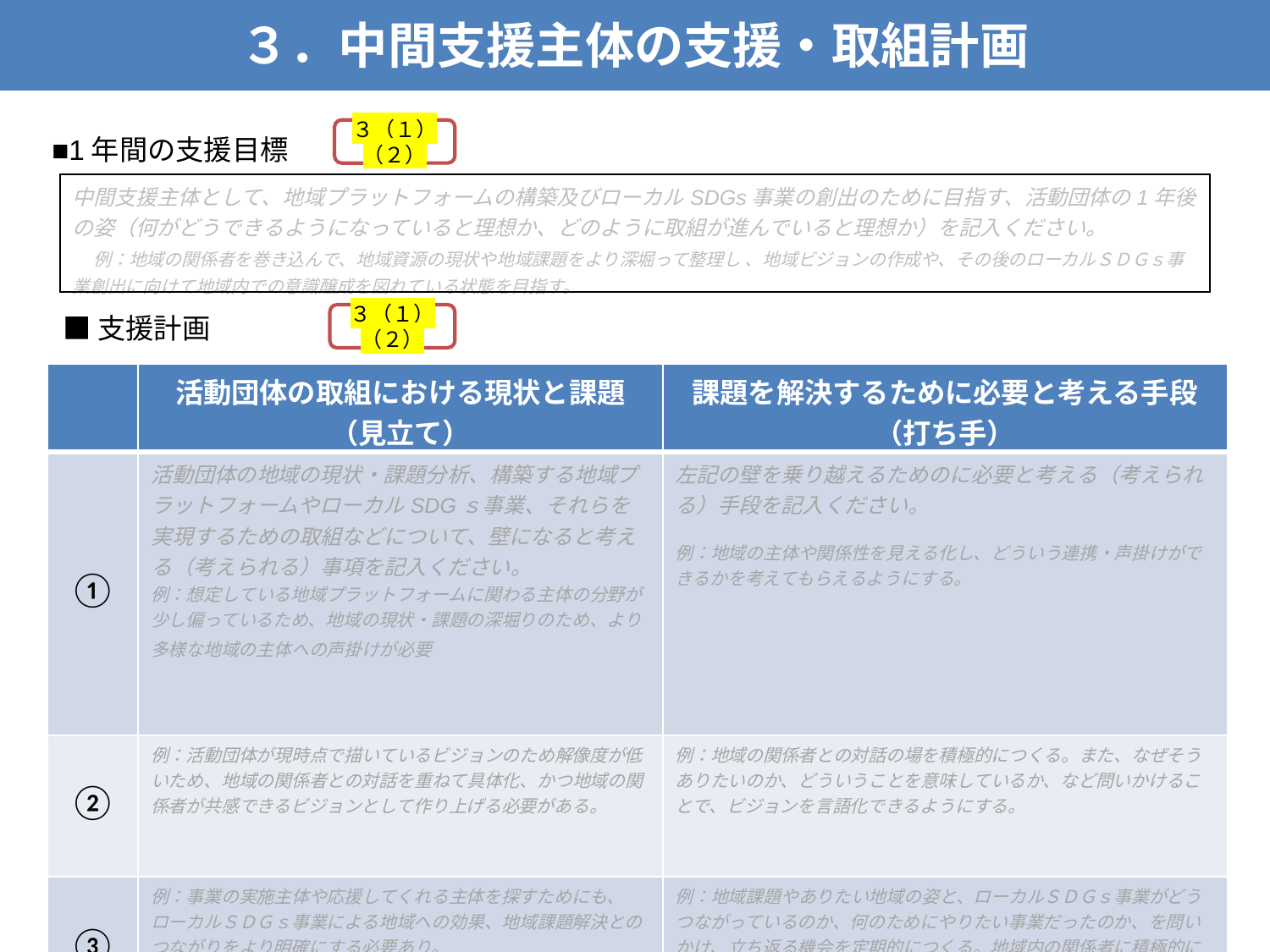

３．中間支援主体の支援・取組計画
３（１）（２）
■1年間の支援目標
| 中間支援主体として、地域プラットフォームの構築及びローカルSDGs事業の創出のために目指す、活動団体の1年後の姿（何がどうできるようになっていると理想か、どのように取組が進んでいると理想か）を記入ください。 　例：地域の関係者を巻き込んで、地域資源の現状や地域課題をより深堀って整理し 、地域ビジョンの作成や、その後のローカルＳＤＧｓ事業創出に向けて地域内での意識醸成を図れている状態を目指す。 |
| --- |
■支援計画
３（１）（２）
|  | 活動団体の取組における現状と課題 （見立て） | 課題を解決するために必要と考える手段 （打ち手） |
| --- | --- | --- |
| ① | 活動団体の地域の現状・課題分析、構築する地域プラットフォームやローカルSDGｓ事業、それらを実現するための取組などについて、壁になると考える（考えられる）事項を記入ください。 例：想定している地域プラットフォームに関わる主体の分野が少し偏っているため、地域の現状・課題の深堀りのため、より多様な地域の主体への声掛けが必要 | 左記の壁を乗り越えるためのに必要と考える（考えられる）手段を記入ください。 例：地域の主体や関係性を見える化し、どういう連携・声掛けができるかを考えてもらえるようにする。 |
| ② | 例：活動団体が現時点で描いているビジョンのため解像度が低いため、地域の関係者との対話を重ねて具体化、かつ地域の関係者が共感できるビジョンとして作り上げる必要がある。 | 例：地域の関係者との対話の場を積極的につくる。また、なぜそうありたいのか、どういうことを意味しているか、など問いかけることで、ビジョンを言語化できるようにする。 |
| ③ | 例：事業の実施主体や応援してくれる主体を探すためにも、ローカルＳＤＧｓ事業による地域への効果、地域課題解決とのつながりをより明確にする必要あり。 | 例：地域課題やありたい地域の姿と、ローカルＳＤＧｓ事業がどうつながっているのか、何のためにやりたい事業だったのか、を問いかけ、立ち返る機会を定期的につくる。地域内の関係者に積極的に説明や意見交換する機会を持つことを勧め、地域の主体を巻き込みながらアイデアをブラッシュアップできるようにする。 |